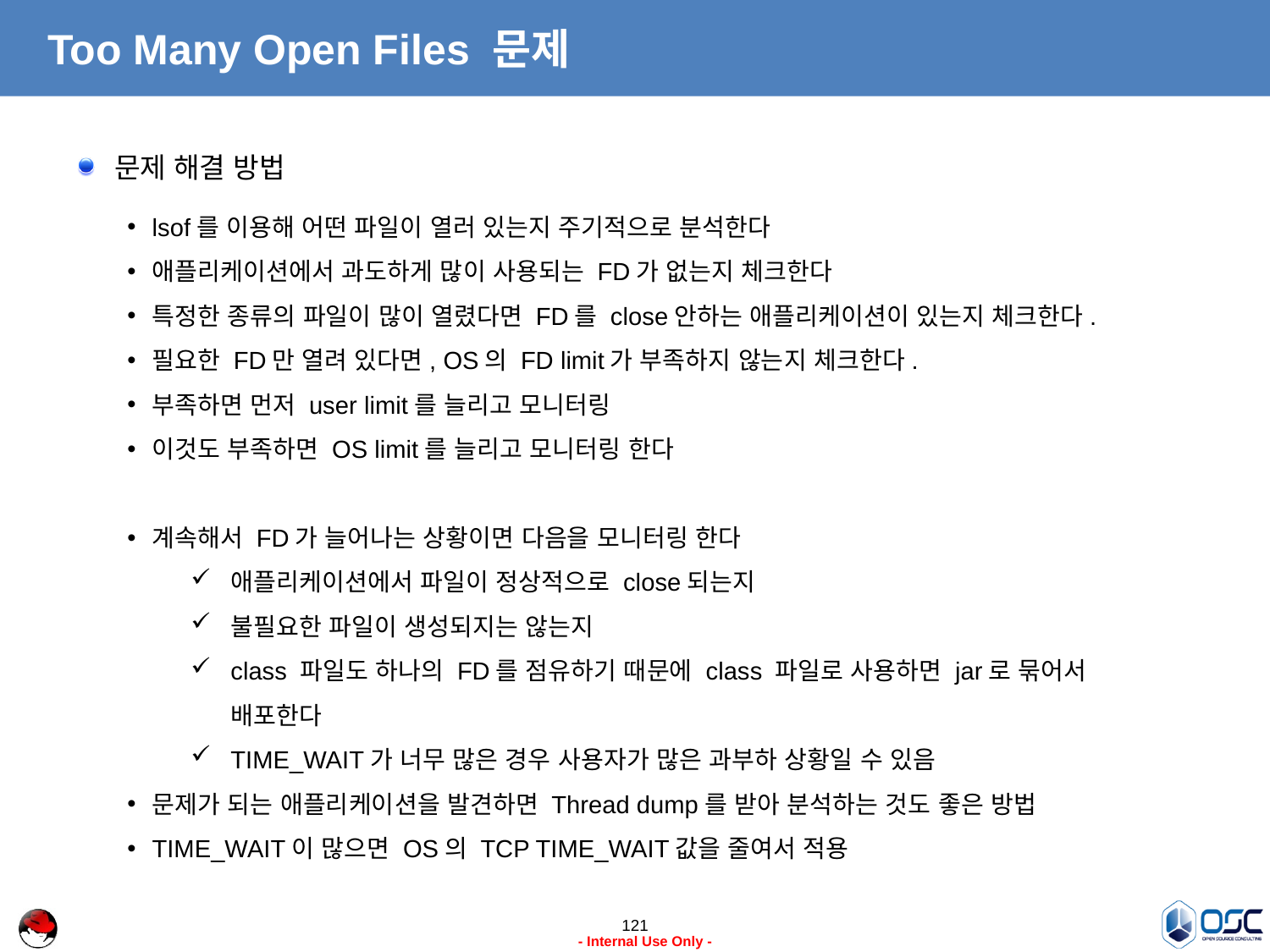

# Too Many Open Files 문제
문제 해결 방법
lsof를 이용해 어떤 파일이 열러 있는지 주기적으로 분석한다
애플리케이션에서 과도하게 많이 사용되는 FD가 없는지 체크한다
특정한 종류의 파일이 많이 열렸다면 FD를 close안하는 애플리케이션이 있는지 체크한다.
필요한 FD만 열려 있다면, OS의 FD limit가 부족하지 않는지 체크한다.
부족하면 먼저 user limit를 늘리고 모니터링
이것도 부족하면 OS limit를 늘리고 모니터링 한다

계속해서 FD가 늘어나는 상황이면 다음을 모니터링 한다
애플리케이션에서 파일이 정상적으로 close되는지
불필요한 파일이 생성되지는 않는지
class 파일도 하나의 FD를 점유하기 때문에 class 파일로 사용하면 jar로 묶어서 배포한다
TIME_WAIT가 너무 많은 경우 사용자가 많은 과부하 상황일 수 있음
문제가 되는 애플리케이션을 발견하면 Thread dump를 받아 분석하는 것도 좋은 방법
TIME_WAIT이 많으면 OS의 TCP TIME_WAIT값을 줄여서 적용